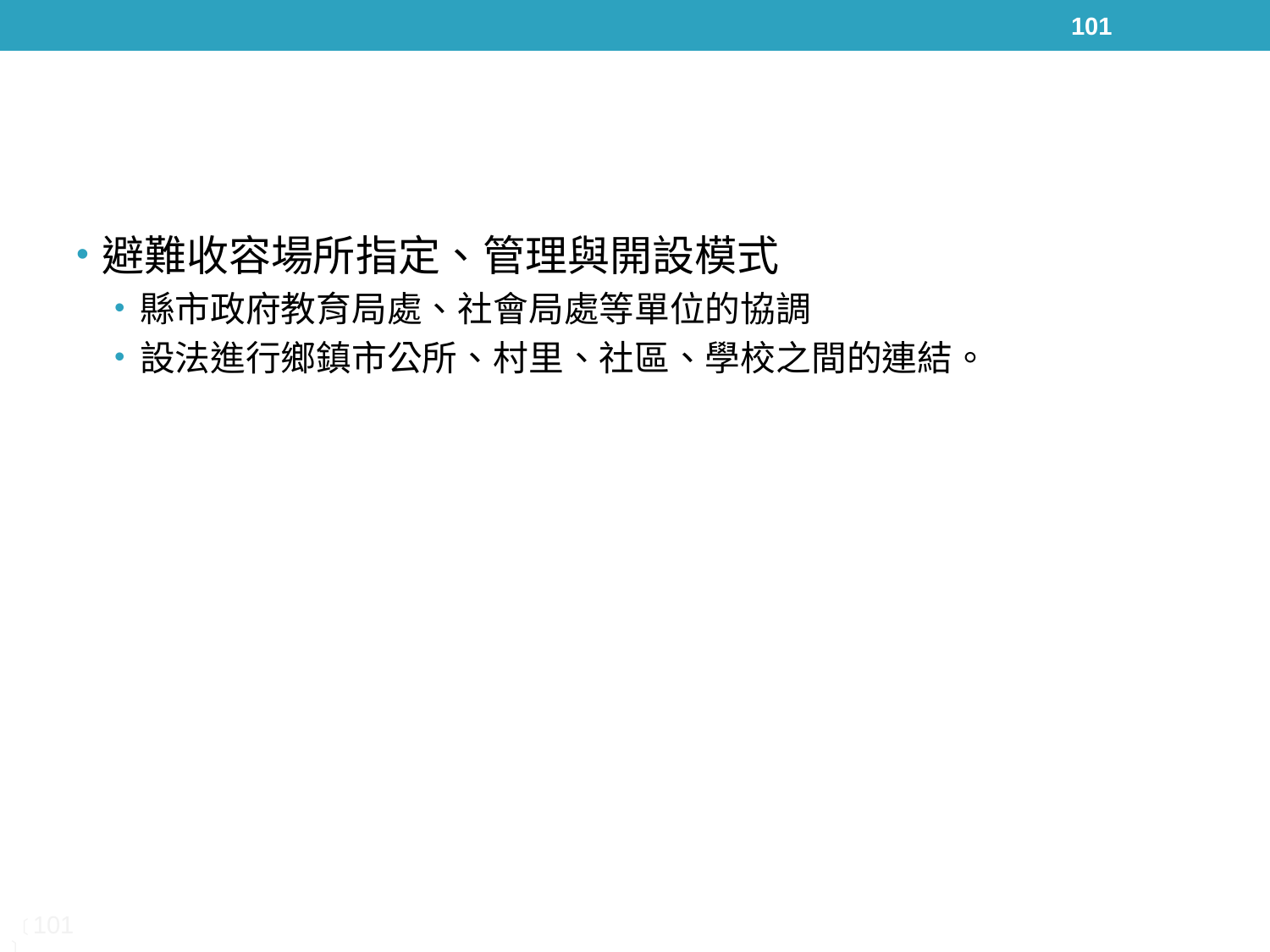

101
#
避難收容場所指定、管理與開設模式
縣市政府教育局處、社會局處等單位的協調
設法進行鄉鎮市公所、村里、社區、學校之間的連結。